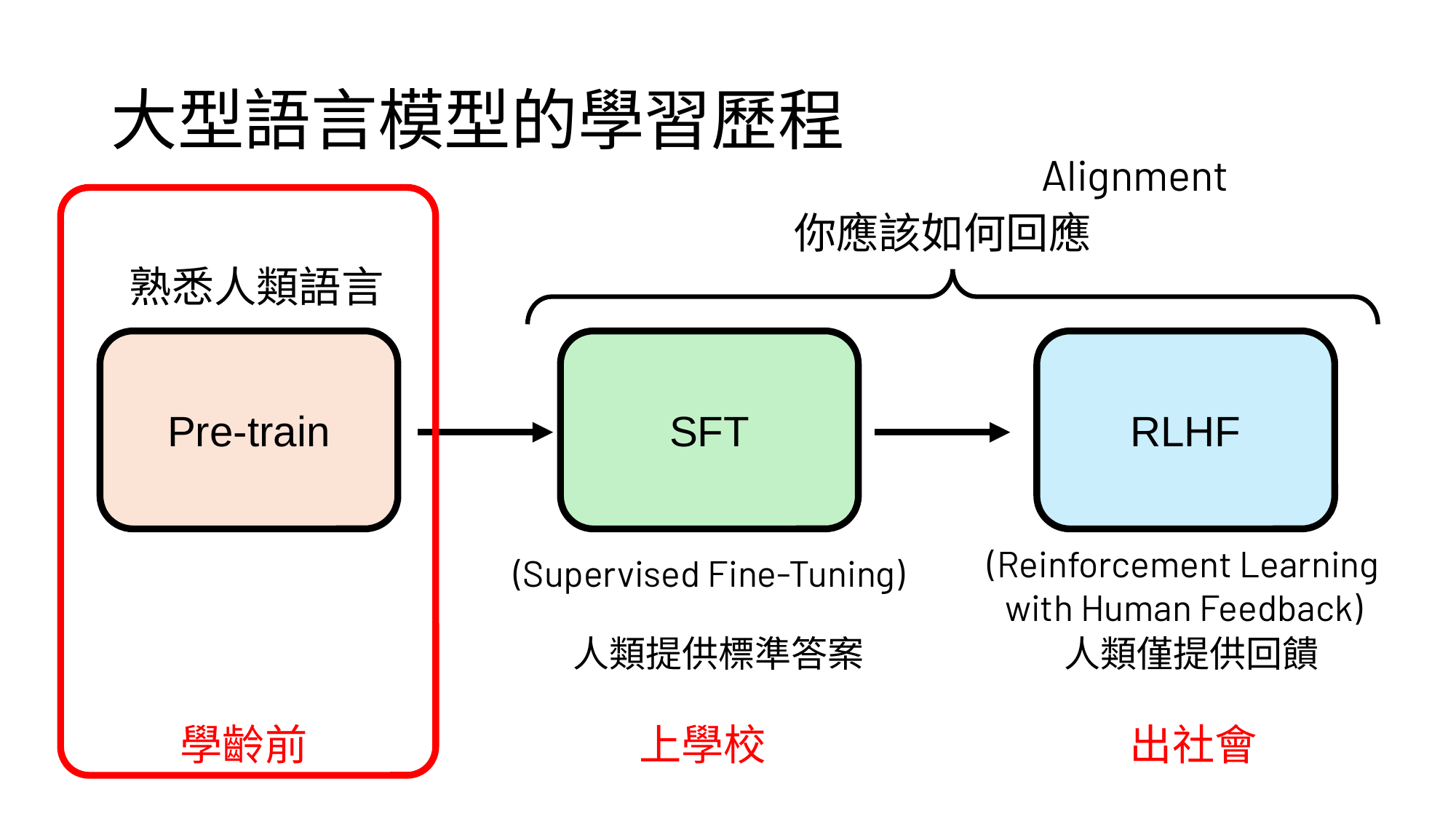

# 大型語言模型的學習歷程
Alignment

你應該如何回應
熟悉人類語言
Pre-train
SFT
RLHF
(Reinforcement Learning with Human Feedback)
(Supervised Fine-Tuning)
人類提供標準答案
人類僅提供回饋
學齡前
上學校
出社會